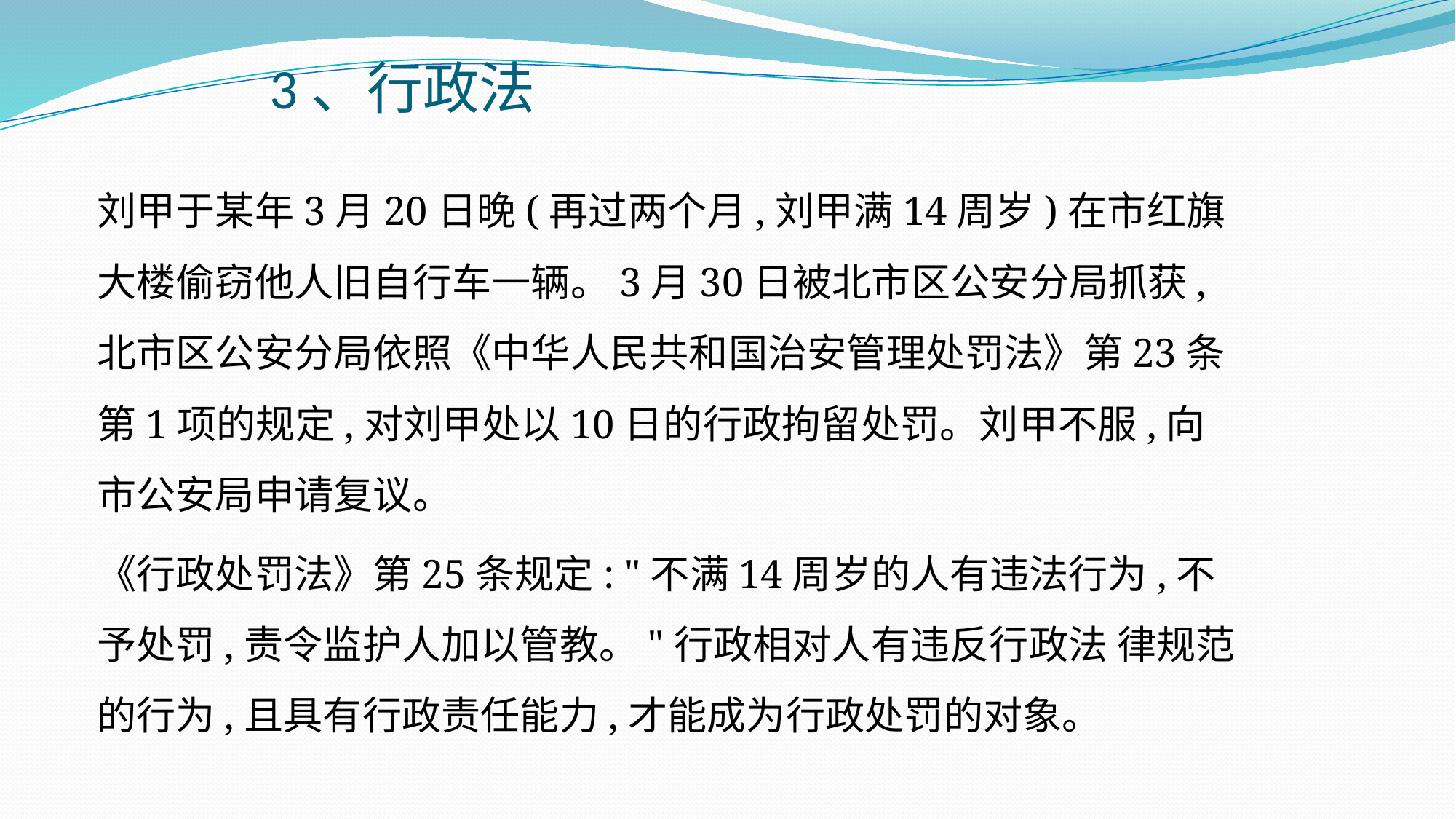

# 3、行政法
刘甲于某年3月20日晚(再过两个月,刘甲满14周岁)在市红旗大楼偷窃他人旧自行车一辆。3月30日被北市区公安分局抓获,北市区公安分局依照《中华人民共和国治安管理处罚法》第23条第1项的规定,对刘甲处以10日的行政拘留处罚。刘甲不服,向市公安局申请复议。
《行政处罚法》第25条规定: "不满14周岁的人有违法行为,不予处罚,责令监护人加以管教。"行政相对人有违反行政法 律规范的行为,且具有行政责任能力,才能成为行政处罚的对象。